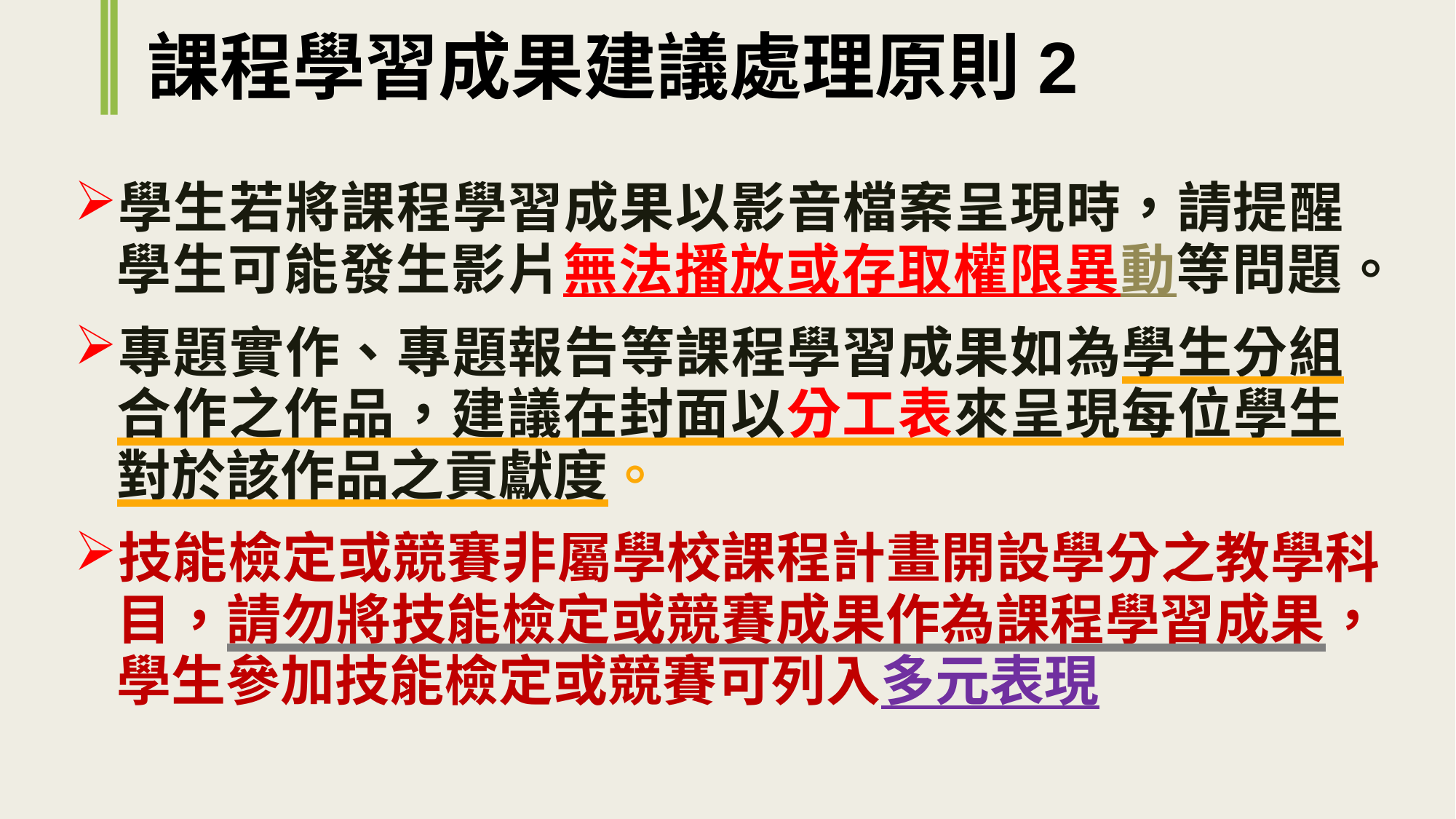

# 課程學習成果建議處理原則2
學生若將課程學習成果以影音檔案呈現時，請提醒學生可能發生影片無法播放或存取權限異動等問題。
專題實作、專題報告等課程學習成果如為學生分組合作之作品，建議在封面以分工表來呈現每位學生對於該作品之貢獻度。
技能檢定或競賽非屬學校課程計畫開設學分之教學科目，請勿將技能檢定或競賽成果作為課程學習成果，學生參加技能檢定或競賽可列入多元表現